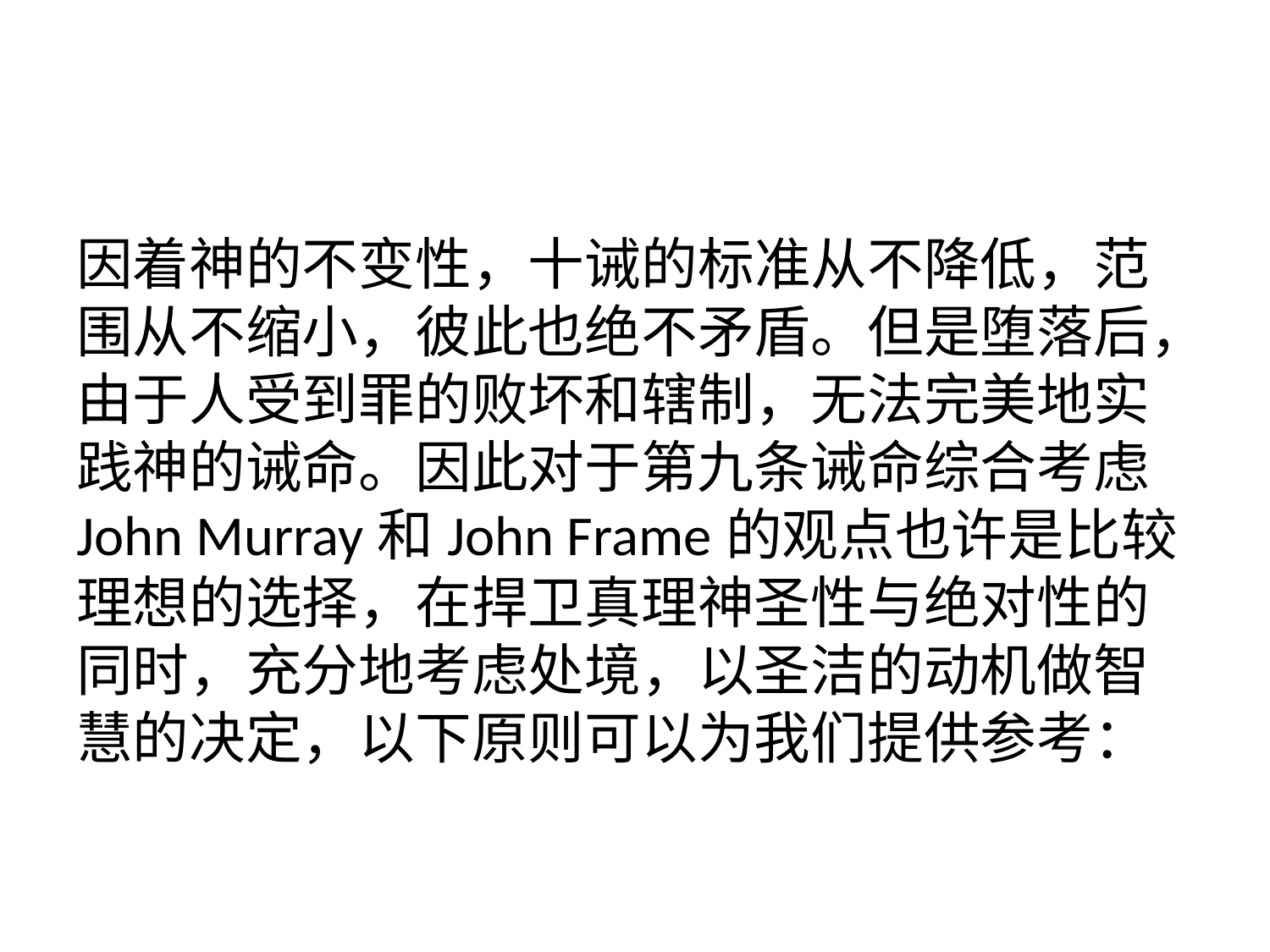

#
因着神的不变性，十诫的标准从不降低，范围从不缩小，彼此也绝不矛盾。但是堕落后，由于人受到罪的败坏和辖制，无法完美地实践神的诫命。因此对于第九条诫命综合考虑John Murray和John Frame的观点也许是比较理想的选择，在捍卫真理神圣性与绝对性的同时，充分地考虑处境，以圣洁的动机做智慧的决定，以下原则可以为我们提供参考：